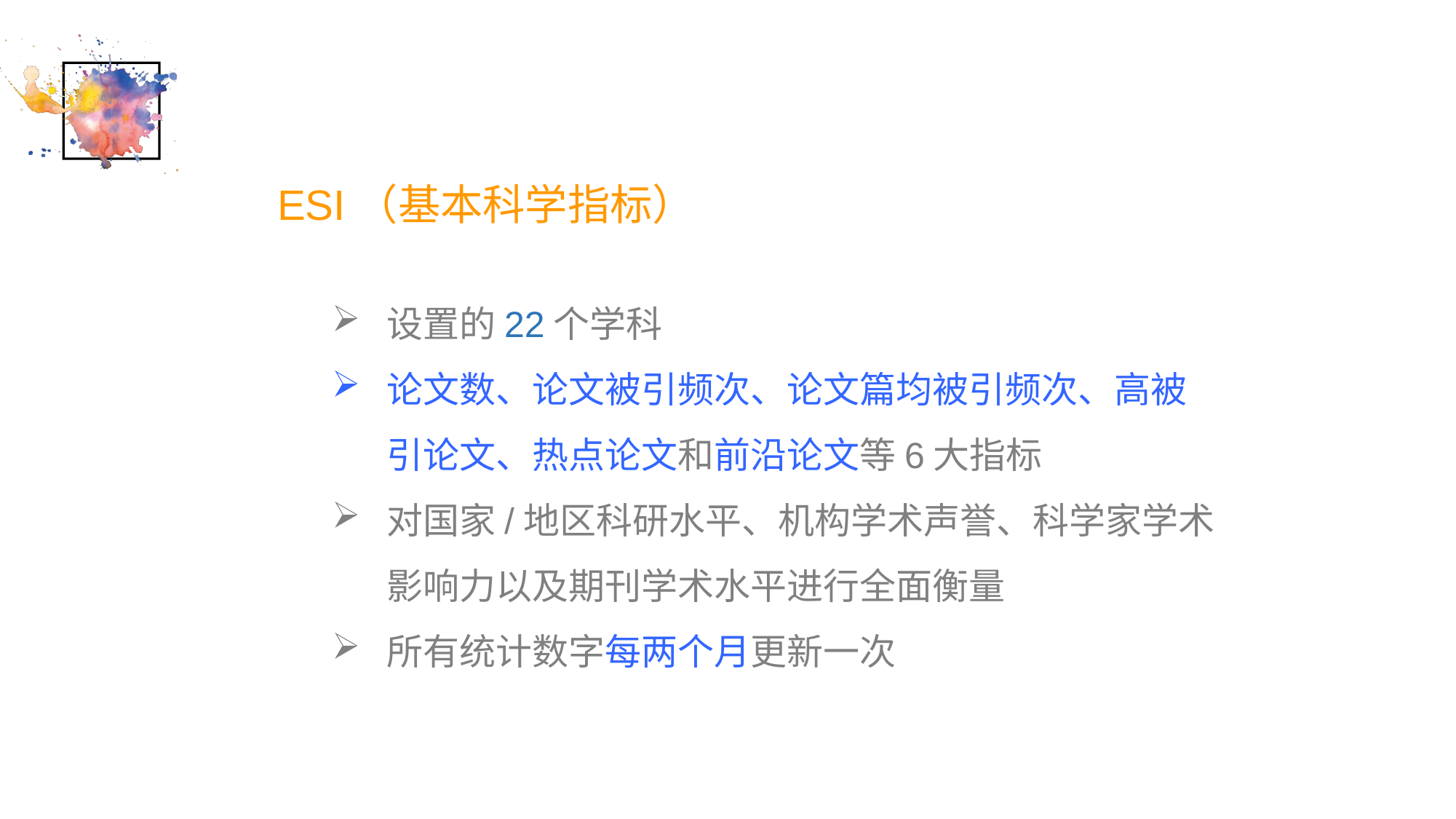

ESI（基本科学指标）

设置的22个学科
论文数、论文被引频次、论文篇均被引频次、高被引论文、热点论文和前沿论文等6大指标
对国家/地区科研水平、机构学术声誉、科学家学术影响力以及期刊学术水平进行全面衡量
所有统计数字每两个月更新一次